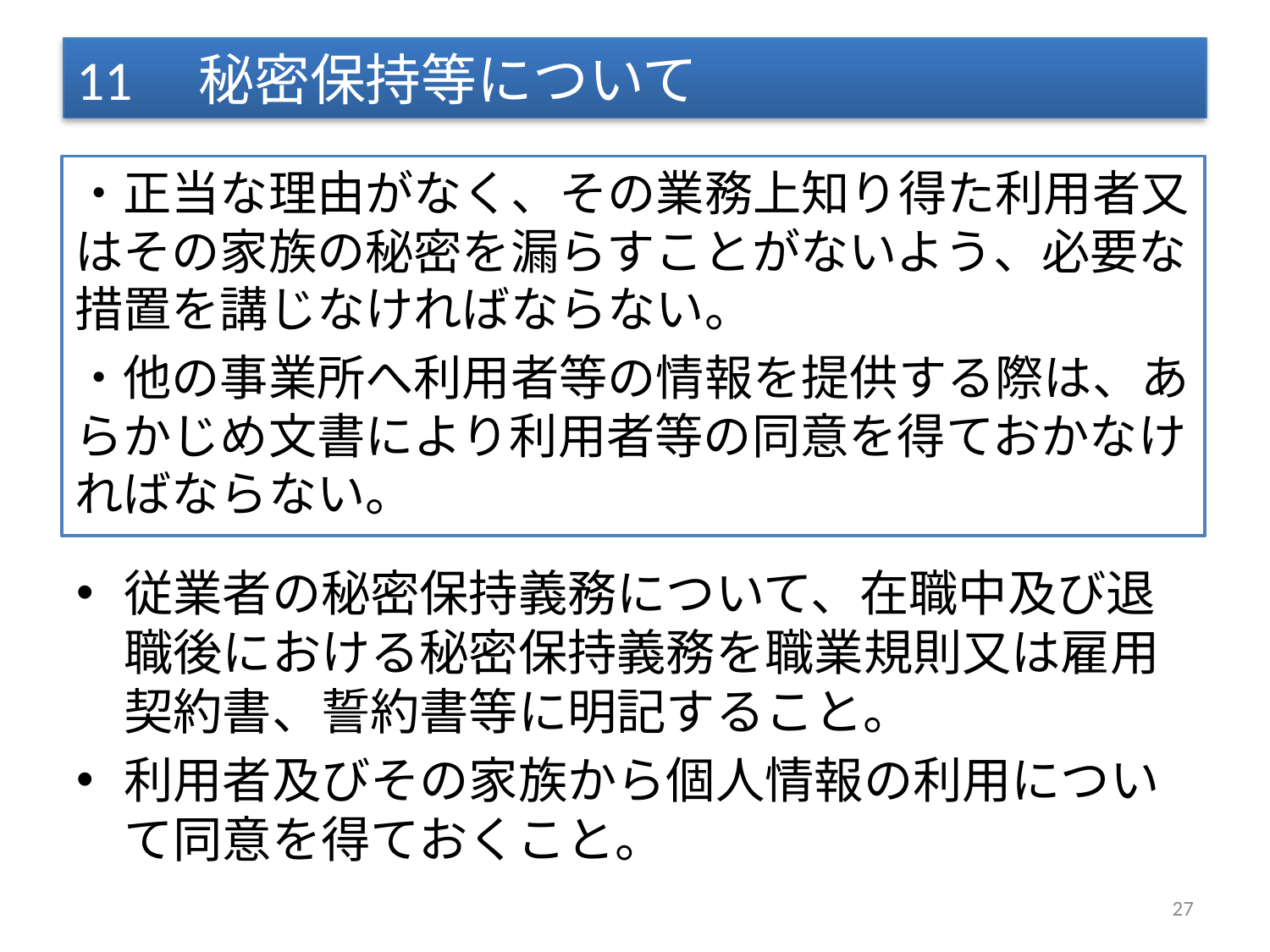

# 11　秘密保持等について
・正当な理由がなく、その業務上知り得た利用者又はその家族の秘密を漏らすことがないよう、必要な措置を講じなければならない。
・他の事業所へ利用者等の情報を提供する際は、あらかじめ文書により利用者等の同意を得ておかなければならない。
従業者の秘密保持義務について、在職中及び退職後における秘密保持義務を職業規則又は雇用契約書、誓約書等に明記すること。
利用者及びその家族から個人情報の利用について同意を得ておくこと。
27